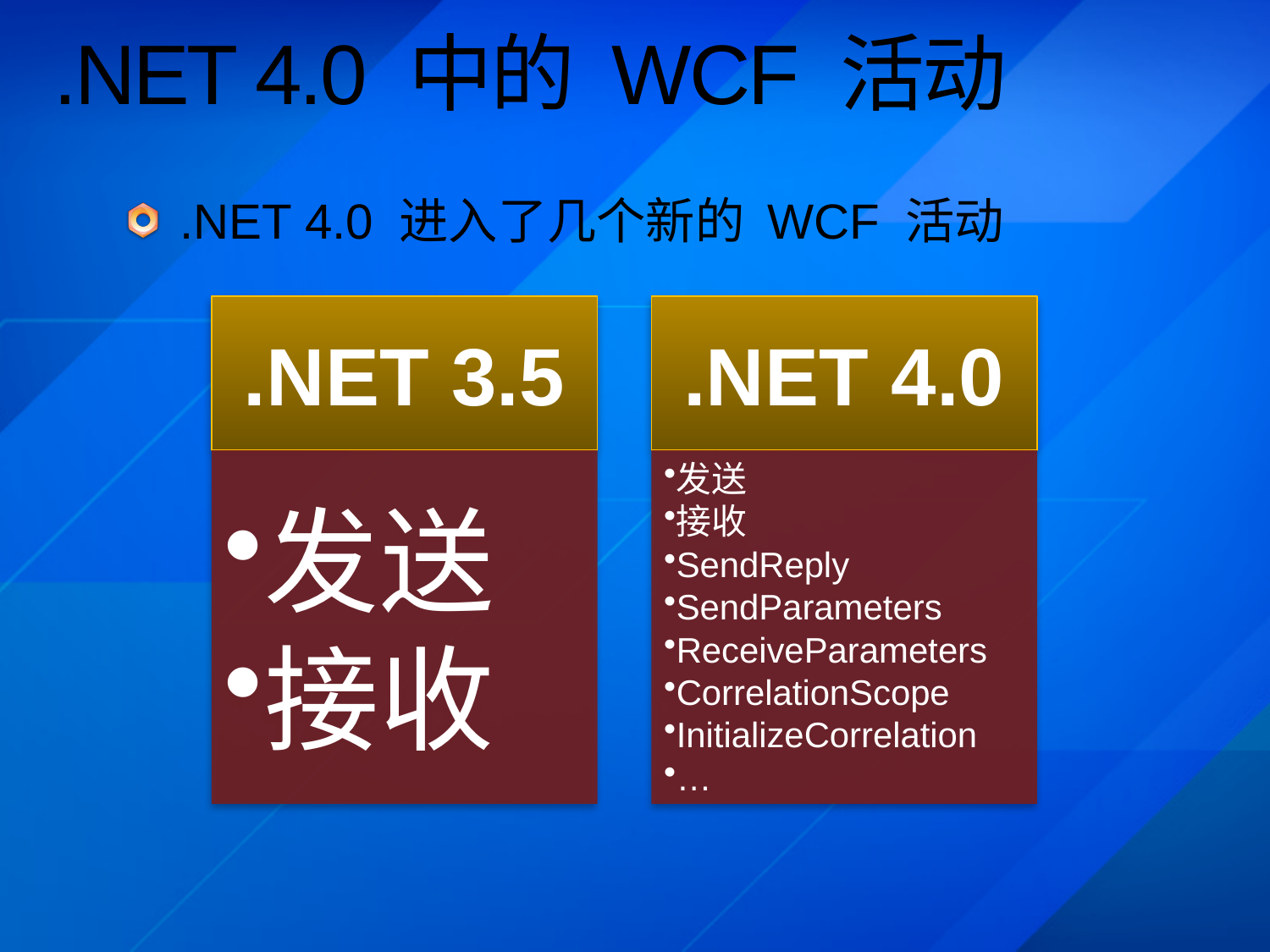

# .NET 4.0 中的 WCF 活动
.NET 4.0 进入了几个新的 WCF 活动
.NET 3.5
发送
.NET 4.0
发送
接收
SendReply
SendParameters
ReceiveParameters
CorrelationScope
InitializeCorrelation
…
接收